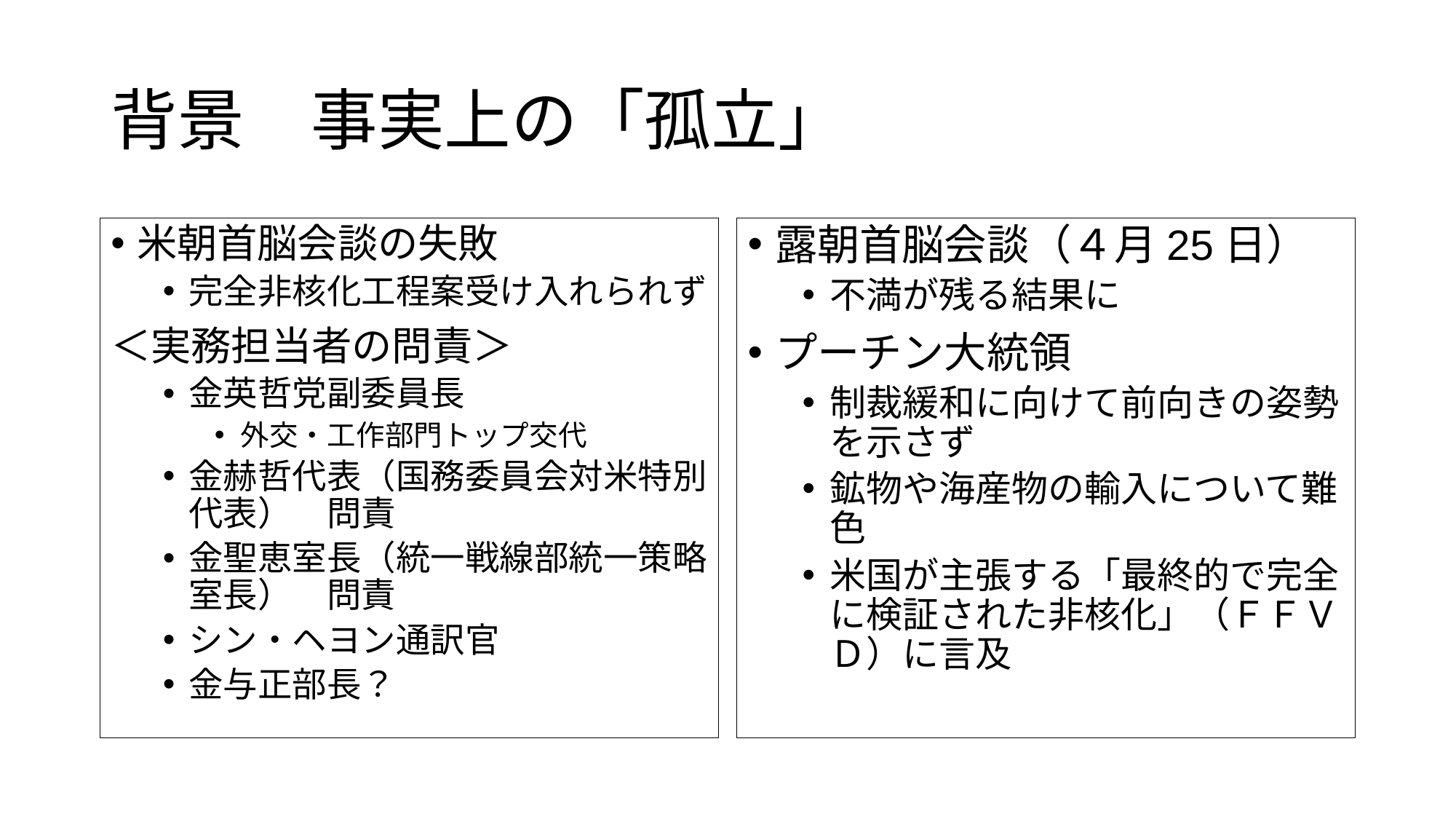

# 背景　事実上の「孤立」
米朝首脳会談の失敗
完全非核化工程案受け入れられず
＜実務担当者の問責＞
金英哲党副委員長
外交・工作部門トップ交代
金赫哲代表（国務委員会対米特別代表）　問責
金聖恵室長（統一戦線部統一策略室長）　問責
シン・ヘヨン通訳官
金与正部長？

露朝首脳会談（４月25日）
不満が残る結果に
プーチン大統領
制裁緩和に向けて前向きの姿勢を示さず
鉱物や海産物の輸入について難色
米国が主張する「最終的で完全に検証された非核化」（ＦＦＶＤ）に言及